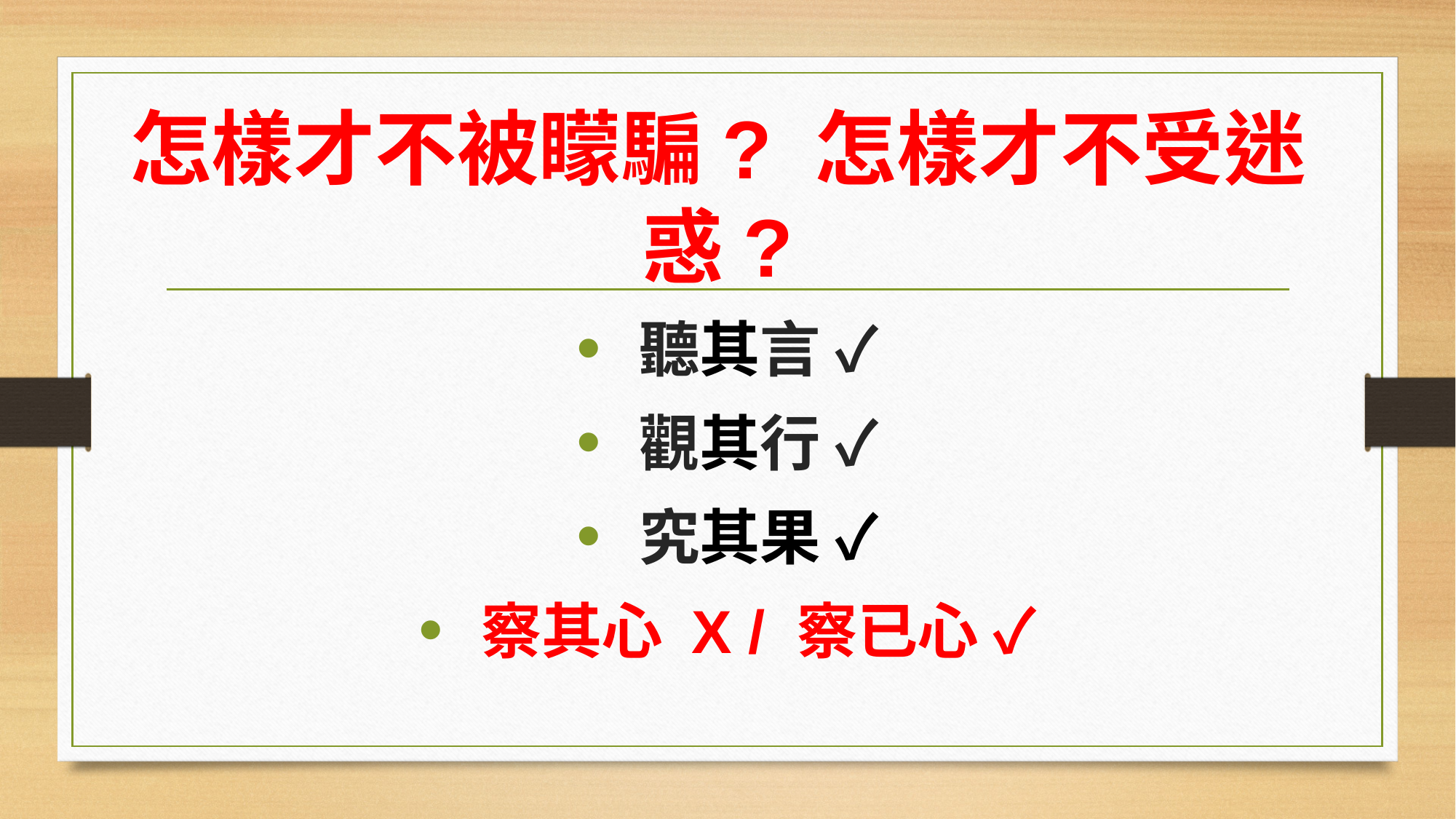

# 怎樣才不被矇騙? 怎樣才不受迷惑?
 聽其言 ✓
 觀其行 ✓
 究其果 ✓
 察其心 X / 察已心 ✓